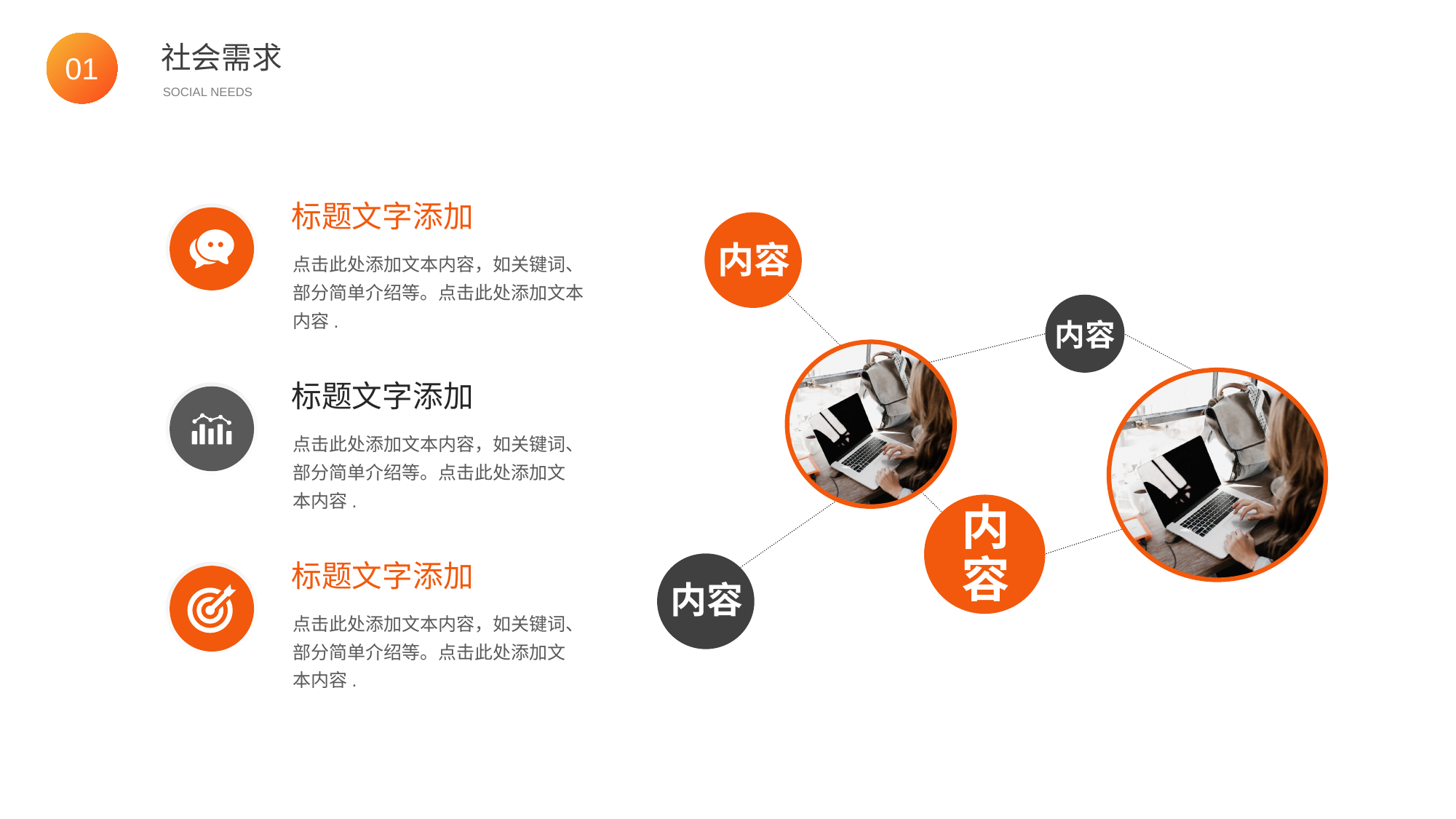

BY YUSHEN

社会需求
SOCIAL NEEDS
01
标题文字添加

点击此处添加文本内容，如关键词、部分简单介绍等。点击此处添加文本内容.

内容

内容

内容

内容
标题文字添加

点击此处添加文本内容，如关键词、部分简单介绍等。点击此处添加文本内容.
标题文字添加

点击此处添加文本内容，如关键词、部分简单介绍等。点击此处添加文本内容.